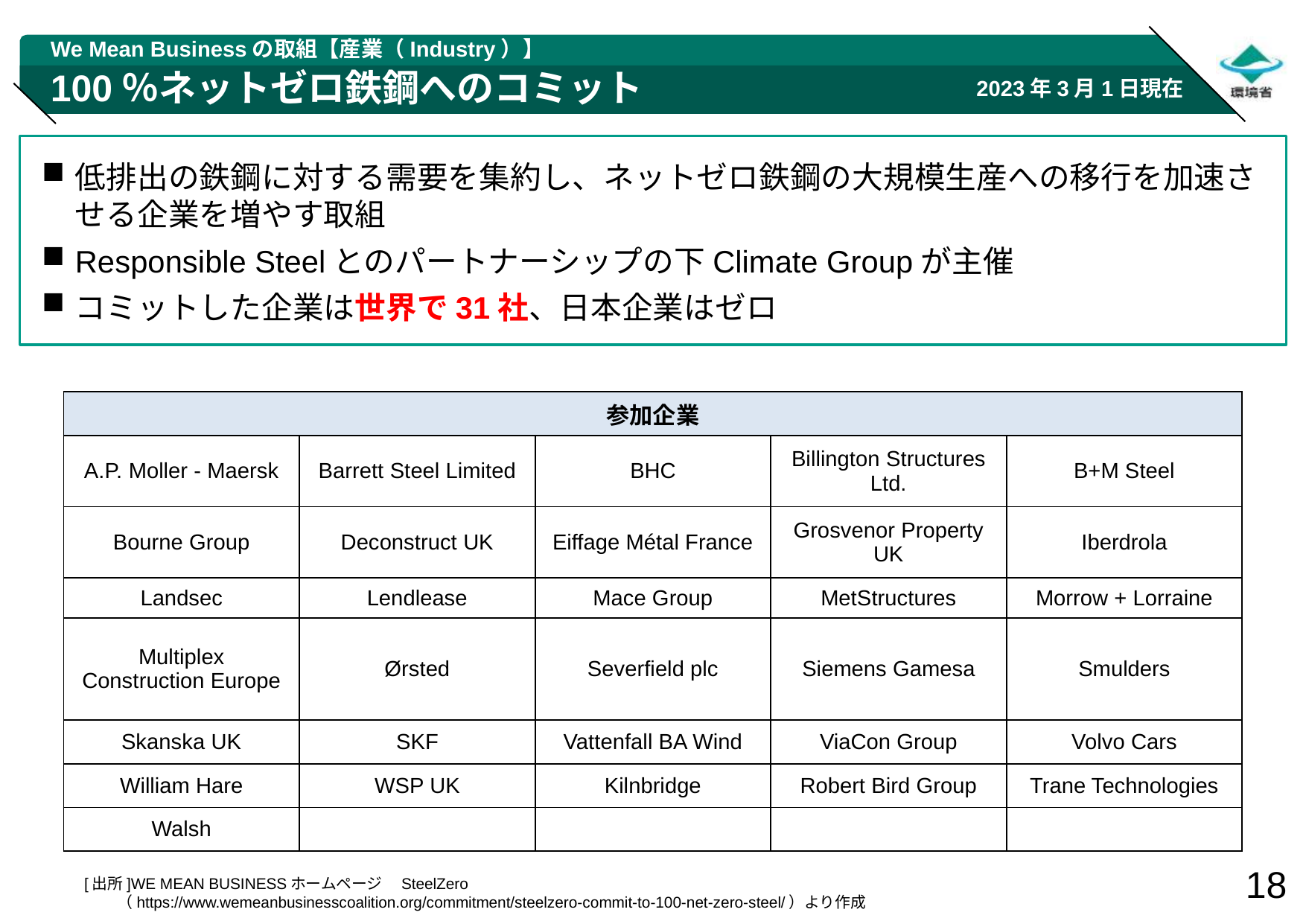

We Mean Businessの取組【産業（Industry）】
# 100％ネットゼロ鉄鋼へのコミット
2023年3月1日現在
低排出の鉄鋼に対する需要を集約し、ネットゼロ鉄鋼の大規模生産への移行を加速させる企業を増やす取組
Responsible Steelとのパートナーシップの下Climate Groupが主催
コミットした企業は世界で31社、日本企業はゼロ
| 参加企業 |  |  |  |  |
| --- | --- | --- | --- | --- |
| A.P. Moller - Maersk | Barrett Steel Limited | BHC | Billington Structures Ltd. | B+M Steel |
| Bourne Group | Deconstruct UK | Eiffage Métal France | Grosvenor Property UK | Iberdrola |
| Landsec | Lendlease | Mace Group | MetStructures | Morrow + Lorraine |
| Multiplex Construction Europe | Ørsted | Severfield plc | Siemens Gamesa | Smulders |
| Skanska UK | SKF | Vattenfall BA Wind | ViaCon Group | Volvo Cars |
| William Hare | WSP UK | Kilnbridge | Robert Bird Group | Trane Technologies |
| Walsh |  |  |  |  |
[出所]WE MEAN BUSINESSホームページ　SteelZero
（https://www.wemeanbusinesscoalition.org/commitment/steelzero-commit-to-100-net-zero-steel/）より作成